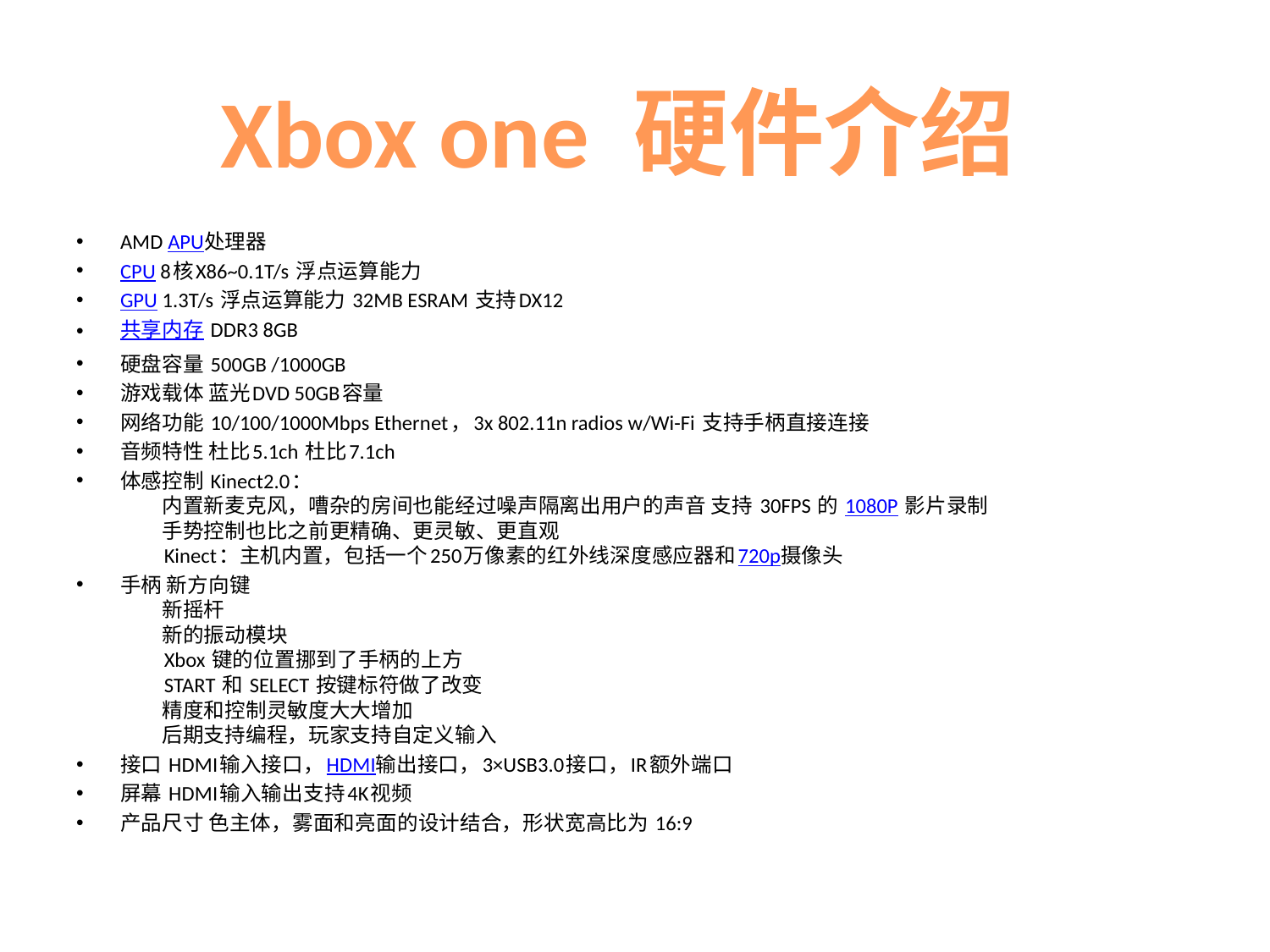

Xbox one 硬件介绍
AMD APU处理器
CPU 8核X86~0.1T/s 浮点运算能力
GPU 1.3T/s 浮点运算能力 32MB ESRAM 支持DX12
共享内存 DDR3 8GB
硬盘容量 500GB /1000GB
游戏载体 蓝光DVD 50GB容量
网络功能 10/100/1000Mbps Ethernet，3x 802.11n radios w/Wi-Fi 支持手柄直接连接
音频特性 杜比5.1ch 杜比7.1ch
体感控制 Kinect2.0：
　　内置新麦克风，嘈杂的房间也能经过噪声隔离出用户的声音 支持 30FPS 的 1080P 影片录制
　　手势控制也比之前更精确、更灵敏、更直观
　　Kinect：主机内置，包括一个250万像素的红外线深度感应器和720p摄像头
手柄 新方向键
　　新摇杆
　　新的振动模块
　　Xbox 键的位置挪到了手柄的上方
　　START 和 SELECT 按键标符做了改变
　　精度和控制灵敏度大大增加
　　后期支持编程，玩家支持自定义输入
接口 HDMI输入接口，HDMI输出接口，3×USB3.0接口，IR额外端口
屏幕 HDMI输入输出支持4K视频
产品尺寸 色主体，雾面和亮面的设计结合，形状宽高比为 16:9